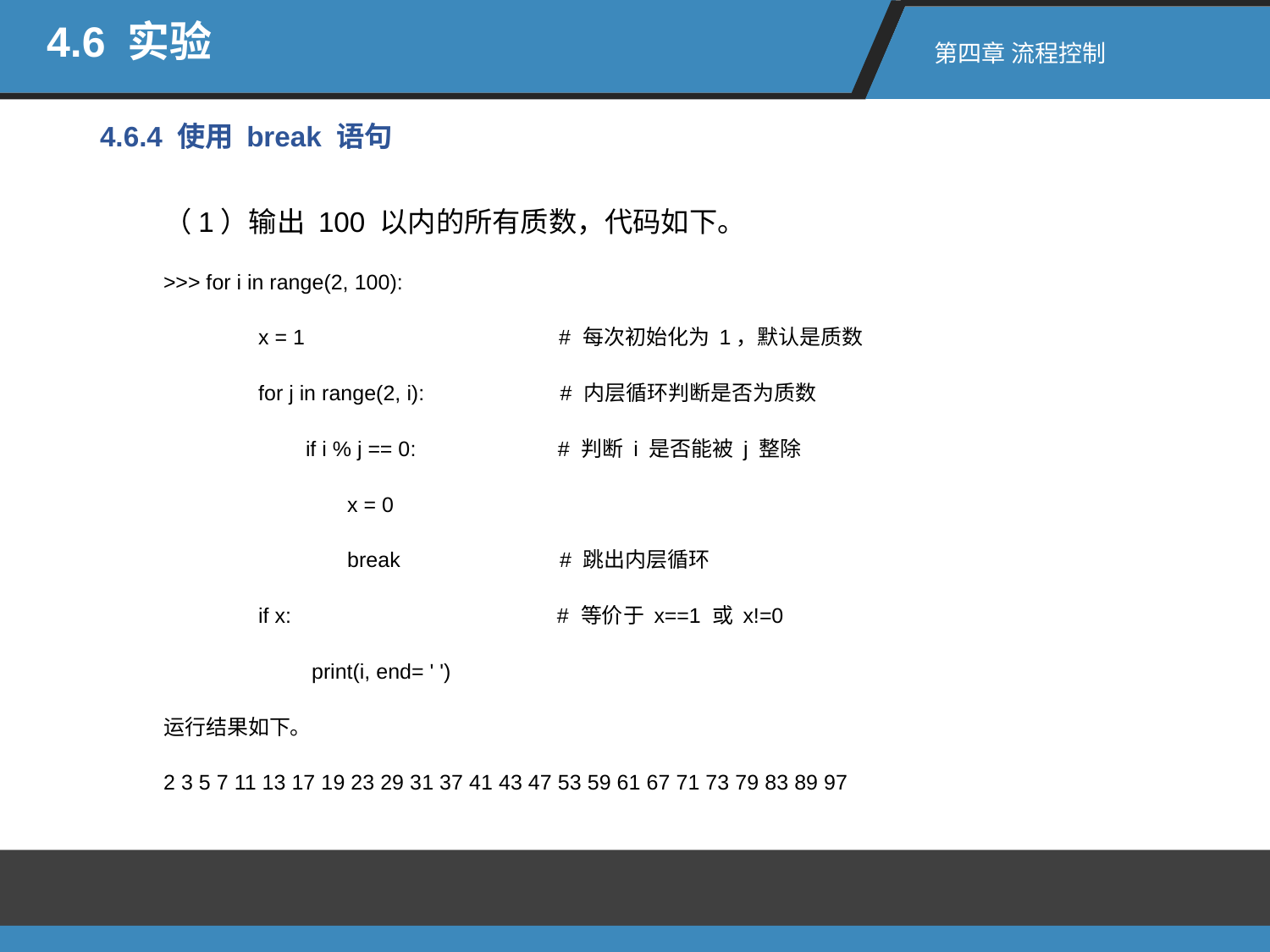

4.6 实验
第四章 流程控制
4.6.4 使用 break 语句
（1）输出 100 以内的所有质数，代码如下。
>>> for i in range(2, 100):
                x = 1                                           # 每次初始化为 1，默认是质数
                for j in range(2, i):                       # 内层循环判断是否为质数
                        if i % j == 0:                        # 判断 i 是否能被 j 整除
                               x = 0
                               break                           # 跳出内层循环
                if x:                                             # 等价于 x==1 或 x!=0
                         print(i, end= ' ')
运行结果如下。
2 3 5 7 11 13 17 19 23 29 31 37 41 43 47 53 59 61 67 71 73 79 83 89 97